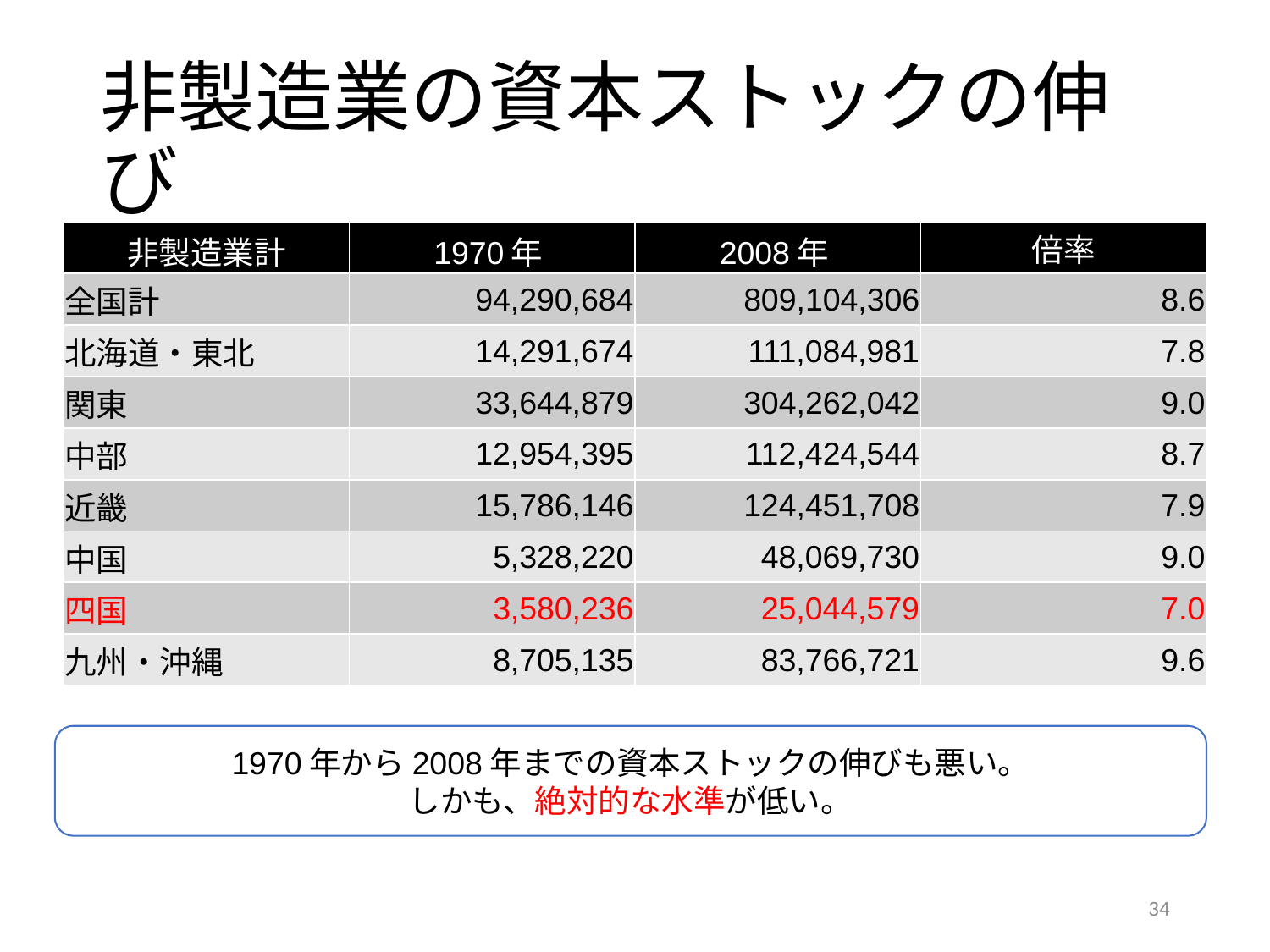

# 非製造業の資本ストックの伸び
| 非製造業計 | 1970年 | 2008年 | 倍率 |
| --- | --- | --- | --- |
| 全国計 | 94,290,684 | 809,104,306 | 8.6 |
| 北海道・東北 | 14,291,674 | 111,084,981 | 7.8 |
| 関東 | 33,644,879 | 304,262,042 | 9.0 |
| 中部 | 12,954,395 | 112,424,544 | 8.7 |
| 近畿 | 15,786,146 | 124,451,708 | 7.9 |
| 中国 | 5,328,220 | 48,069,730 | 9.0 |
| 四国 | 3,580,236 | 25,044,579 | 7.0 |
| 九州・沖縄 | 8,705,135 | 83,766,721 | 9.6 |
1970年から2008年までの資本ストックの伸びも悪い。
しかも、絶対的な水準が低い。
34